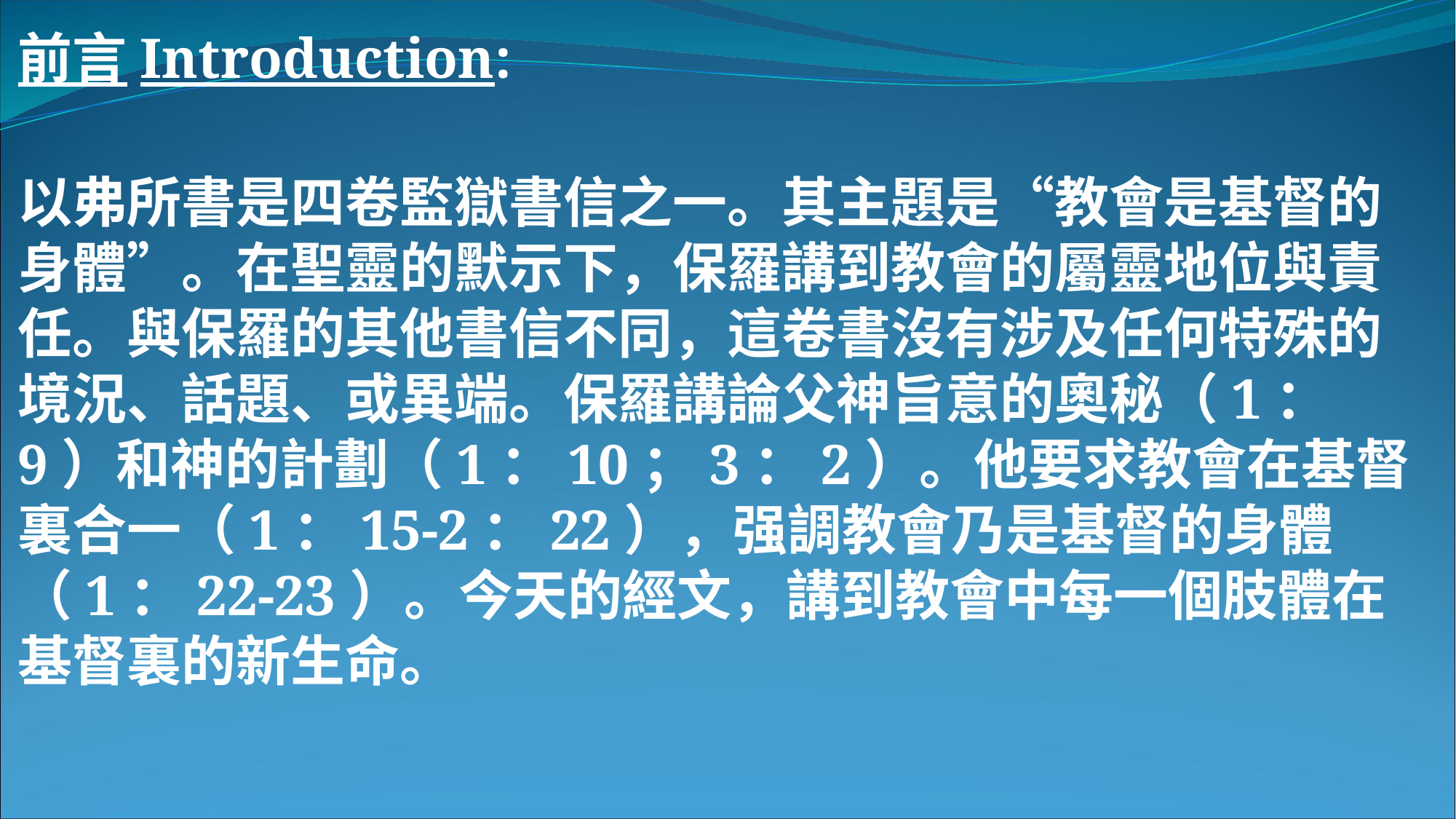

前言Introduction:

以弗所書是四卷監獄書信之一。其主題是“教會是基督的身體”。在聖靈的默示下，保羅講到教會的屬靈地位與責任。與保羅的其他書信不同，這卷書沒有涉及任何特殊的境況、話題、或異端。保羅講論父神旨意的奧秘（1：9）和神的計劃（1：10；3：2）。他要求教會在基督裏合一（1：15-2：22），强調教會乃是基督的身體（1：22-23）。今天的經文，講到教會中每一個肢體在基督裏的新生命。
#